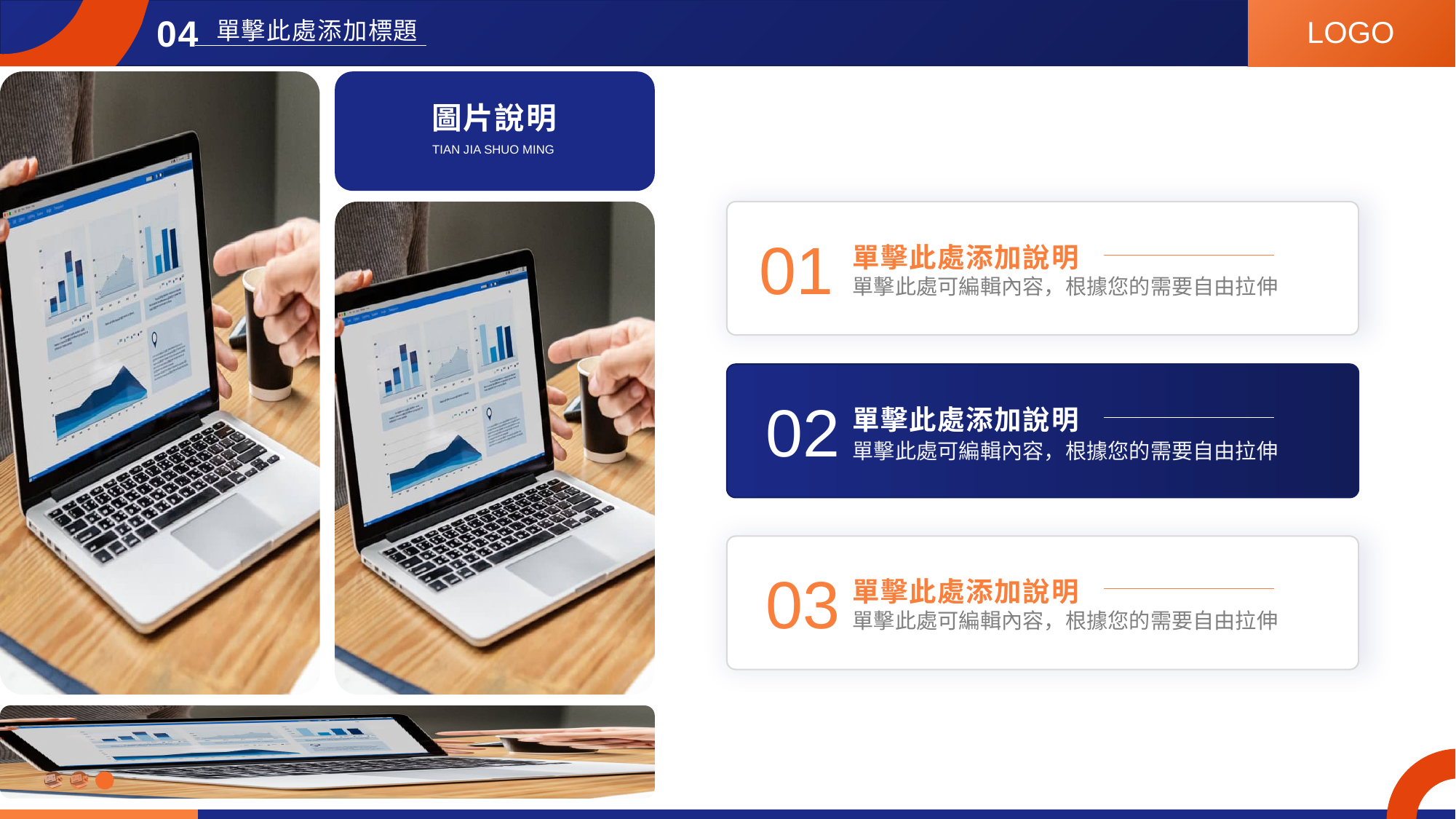

04
單擊此處添加標題
LOGO

圖片說明
TIAN JIA SHUO MING

01
單擊此處添加說明
單擊此處可編輯內容，根據您的需要自由拉伸

02
單擊此處添加說明
單擊此處可編輯內容，根據您的需要自由拉伸

03
單擊此處添加說明
單擊此處可編輯內容，根據您的需要自由拉伸